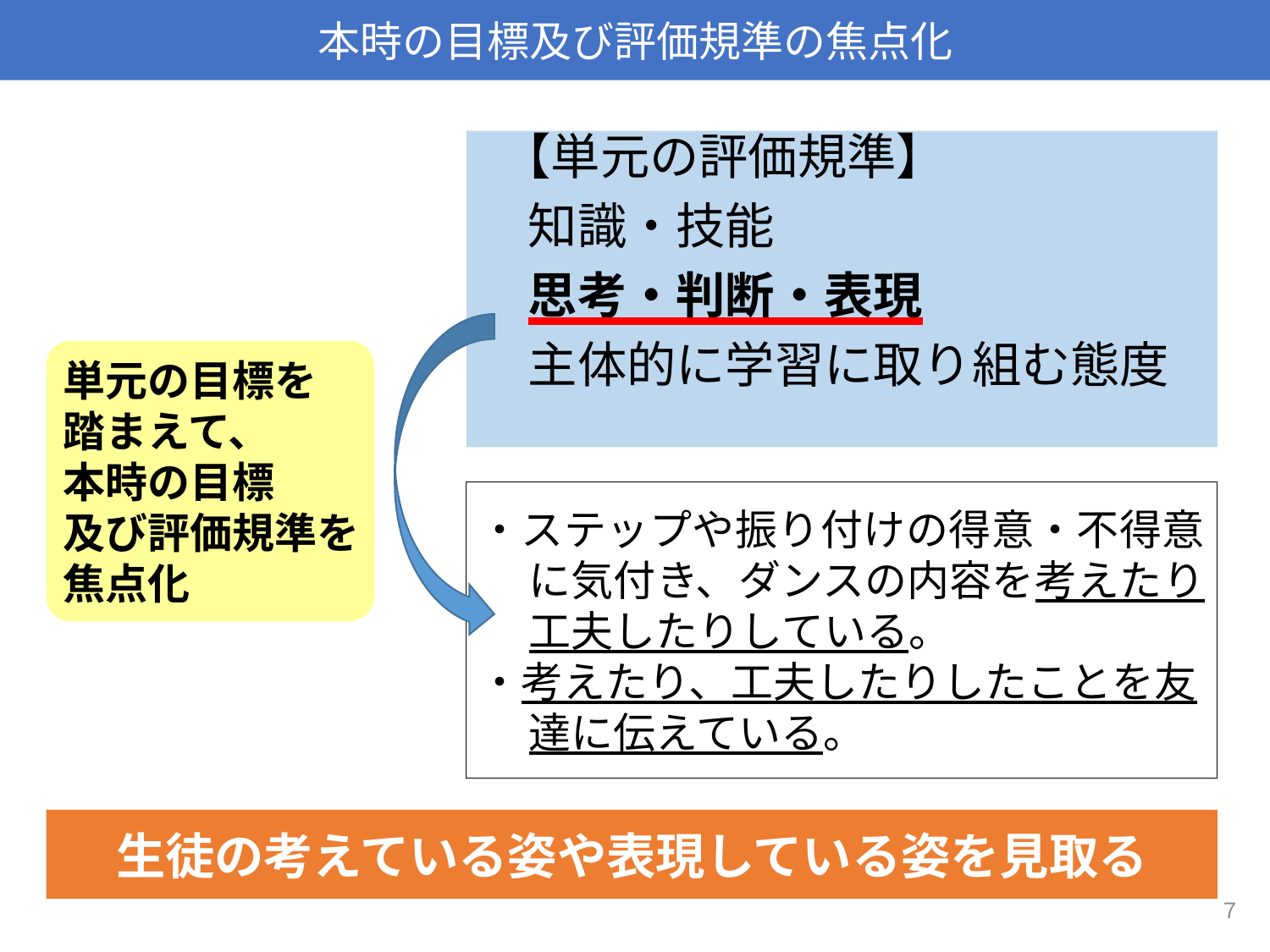

本時の目標及び評価規準の焦点化
 【単元の評価規準】
　知識・技能
　思考・判断・表現
　主体的に学習に取り組む態度

単元の目標を
踏まえて、
本時の目標
及び評価規準を
焦点化
・ステップや振り付けの得意・不得意に気付き、ダンスの内容を考えたり工夫したりしている。
・考えたり、工夫したりしたことを友達に伝えている。
生徒の考えている姿や表現している姿を見取る
７